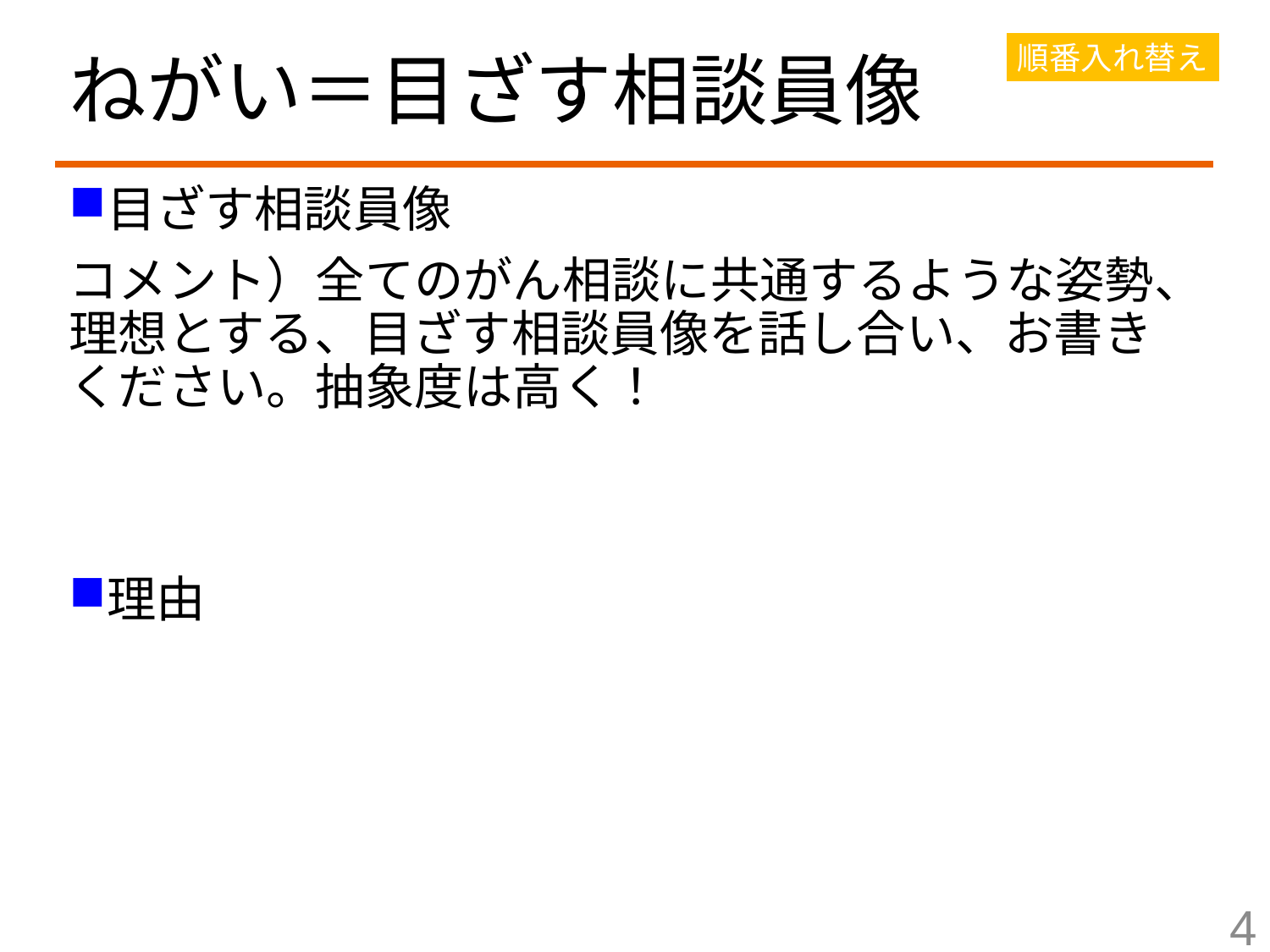

# ねがい＝目ざす相談員像
順番入れ替え
目ざす相談員像
コメント）全てのがん相談に共通するような姿勢、理想とする、目ざす相談員像を話し合い、お書きください。抽象度は高く！

理由

4